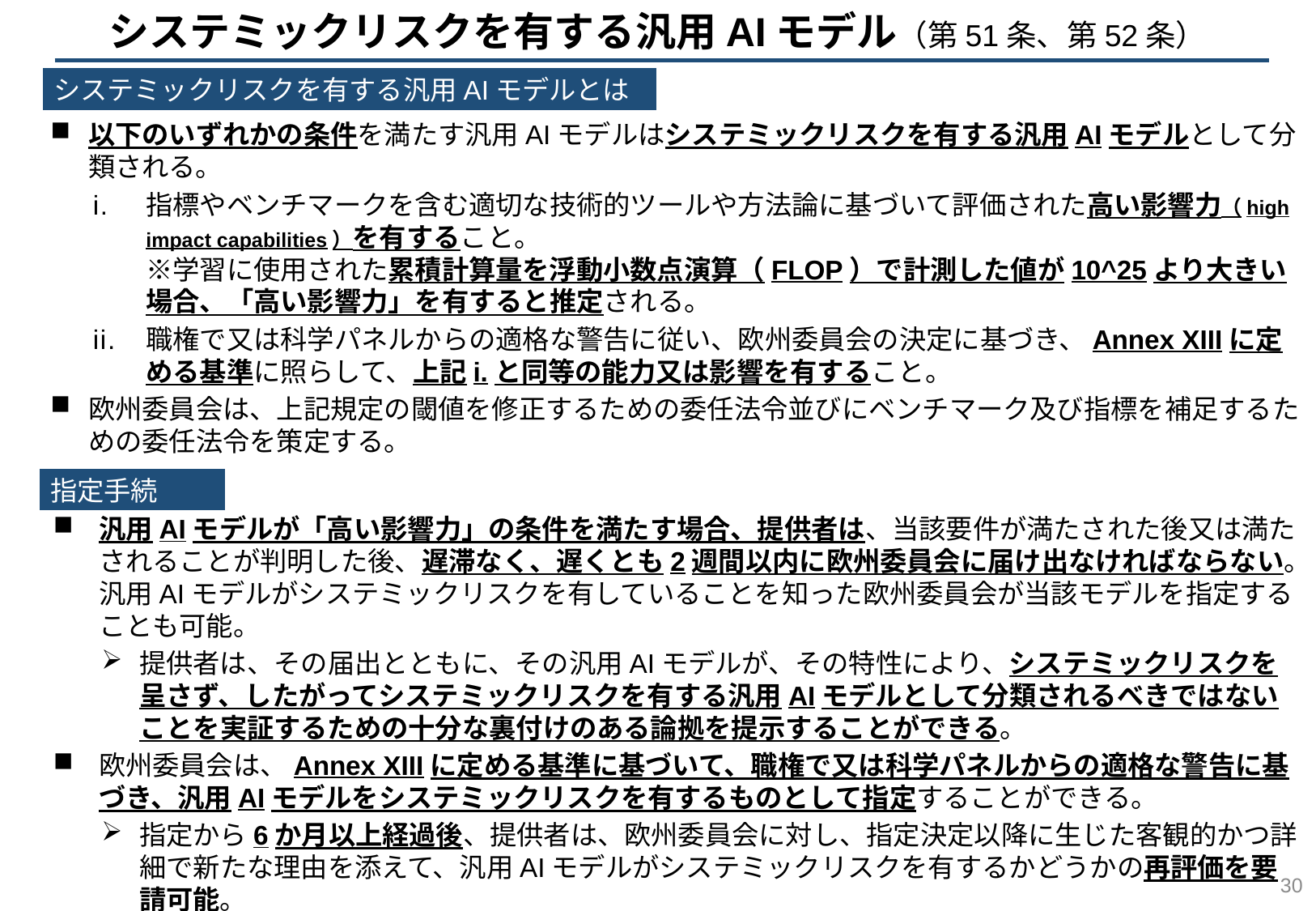

システミックリスクを有する汎用AIモデル（第51条、第52条）
システミックリスクを有する汎用AIモデルとは
以下のいずれかの条件を満たす汎用AIモデルはシステミックリスクを有する汎用AIモデルとして分類される。
指標やベンチマークを含む適切な技術的ツールや方法論に基づいて評価された高い影響力（high impact capabilities）を有すること。
※学習に使用された累積計算量を浮動小数点演算（FLOP）で計測した値が10^25より大きい場合、「高い影響力」を有すると推定される。
職権で又は科学パネルからの適格な警告に従い、欧州委員会の決定に基づき、Annex XIIIに定める基準に照らして、上記i.と同等の能力又は影響を有すること。
欧州委員会は、上記規定の閾値を修正するための委任法令並びにベンチマーク及び指標を補足するための委任法令を策定する。
指定手続
汎用AIモデルが「高い影響力」の条件を満たす場合、提供者は、当該要件が満たされた後又は満たされることが判明した後、遅滞なく、遅くとも2週間以内に欧州委員会に届け出なければならない。汎用AIモデルがシステミックリスクを有していることを知った欧州委員会が当該モデルを指定することも可能。
提供者は、その届出とともに、その汎用AIモデルが、その特性により、システミックリスクを呈さず、したがってシステミックリスクを有する汎用AIモデルとして分類されるべきではないことを実証するための十分な裏付けのある論拠を提示することができる。
欧州委員会は、Annex XIIIに定める基準に基づいて、職権で又は科学パネルからの適格な警告に基づき、汎用AIモデルをシステミックリスクを有するものとして指定することができる。
指定から6か月以上経過後、提供者は、欧州委員会に対し、指定決定以降に生じた客観的かつ詳細で新たな理由を添えて、汎用AIモデルがシステミックリスクを有するかどうかの再評価を要請可能。
欧州委員会は、システミックリスクを有する汎用AIモデルのリストが公表・更新されることを確保する。
30